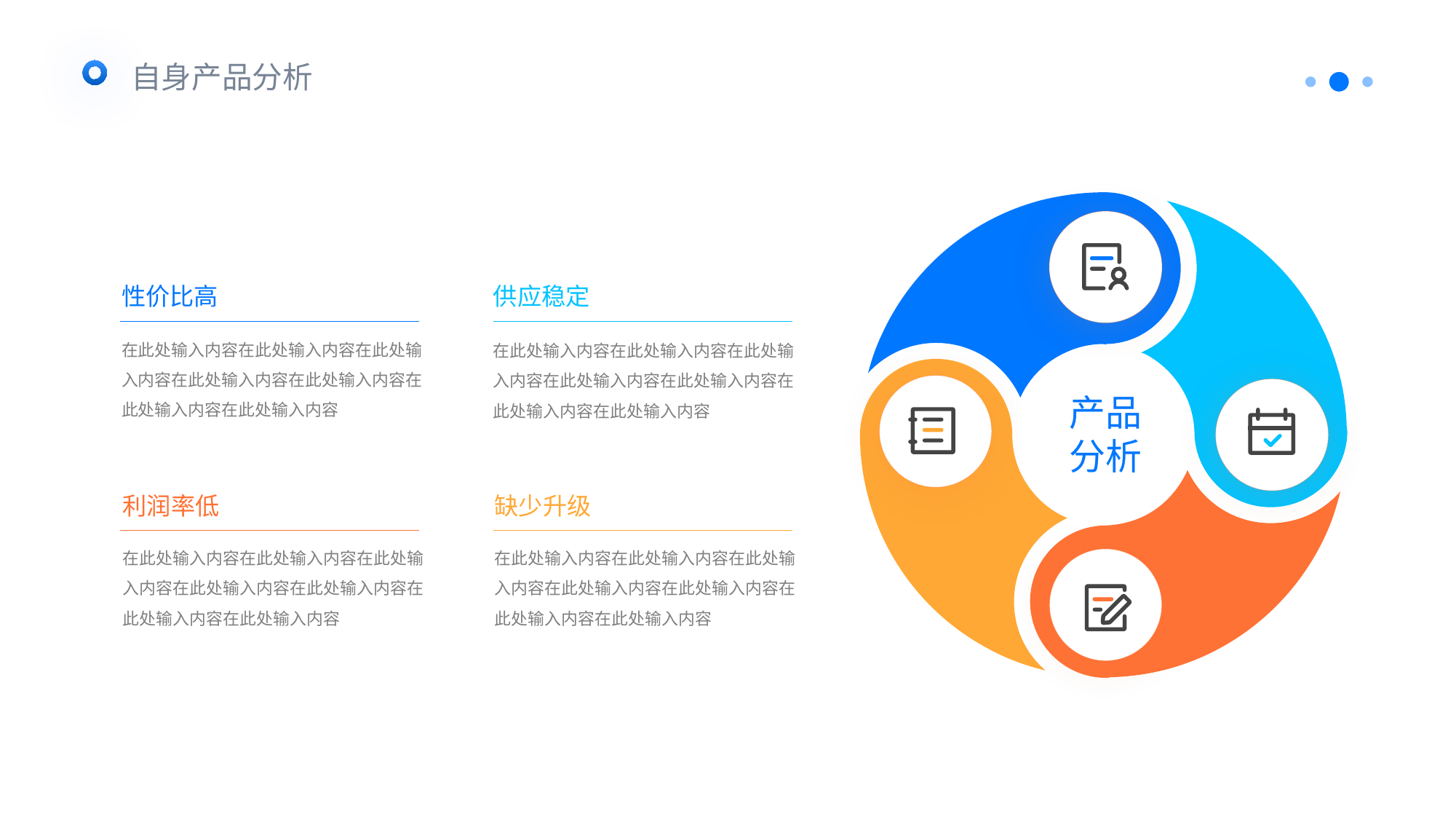

自身产品分析

产品
分析

性价比高
在此处输入内容在此处输入内容在此处输入内容在此处输入内容在此处输入内容在此处输入内容在此处输入内容
供应稳定
在此处输入内容在此处输入内容在此处输入内容在此处输入内容在此处输入内容在此处输入内容在此处输入内容
利润率低
在此处输入内容在此处输入内容在此处输入内容在此处输入内容在此处输入内容在此处输入内容在此处输入内容
缺少升级
在此处输入内容在此处输入内容在此处输入内容在此处输入内容在此处输入内容在此处输入内容在此处输入内容